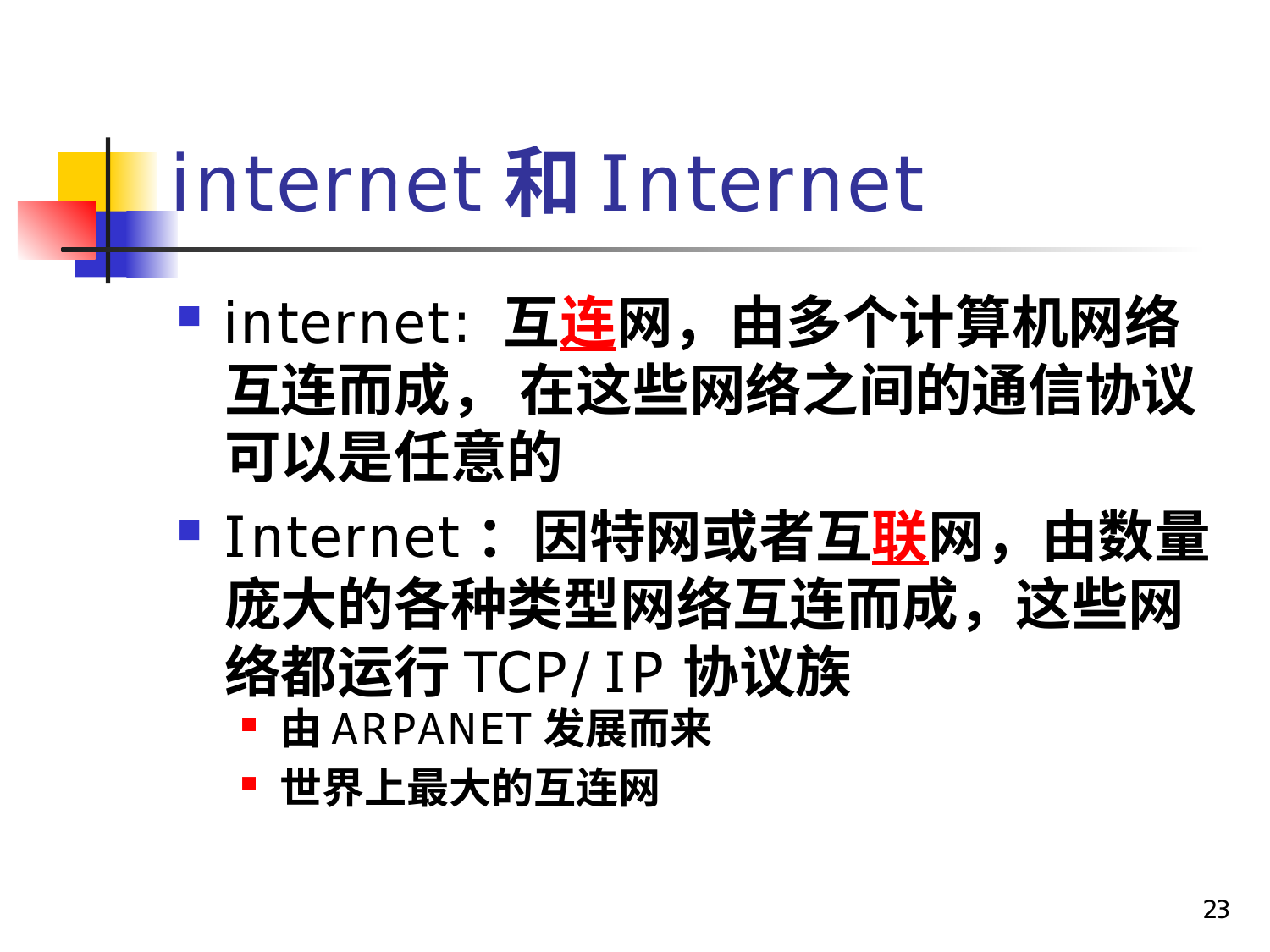

# internet和Internet
internet: 互连网，由多个计算机网络互连而成， 在这些网络之间的通信协议可以是任意的
Internet：因特网或者互联网，由数量庞大的各种类型网络互连而成，这些网络都运行TCP/IP协议族
由ARPANET发展而来
世界上最大的互连网
23